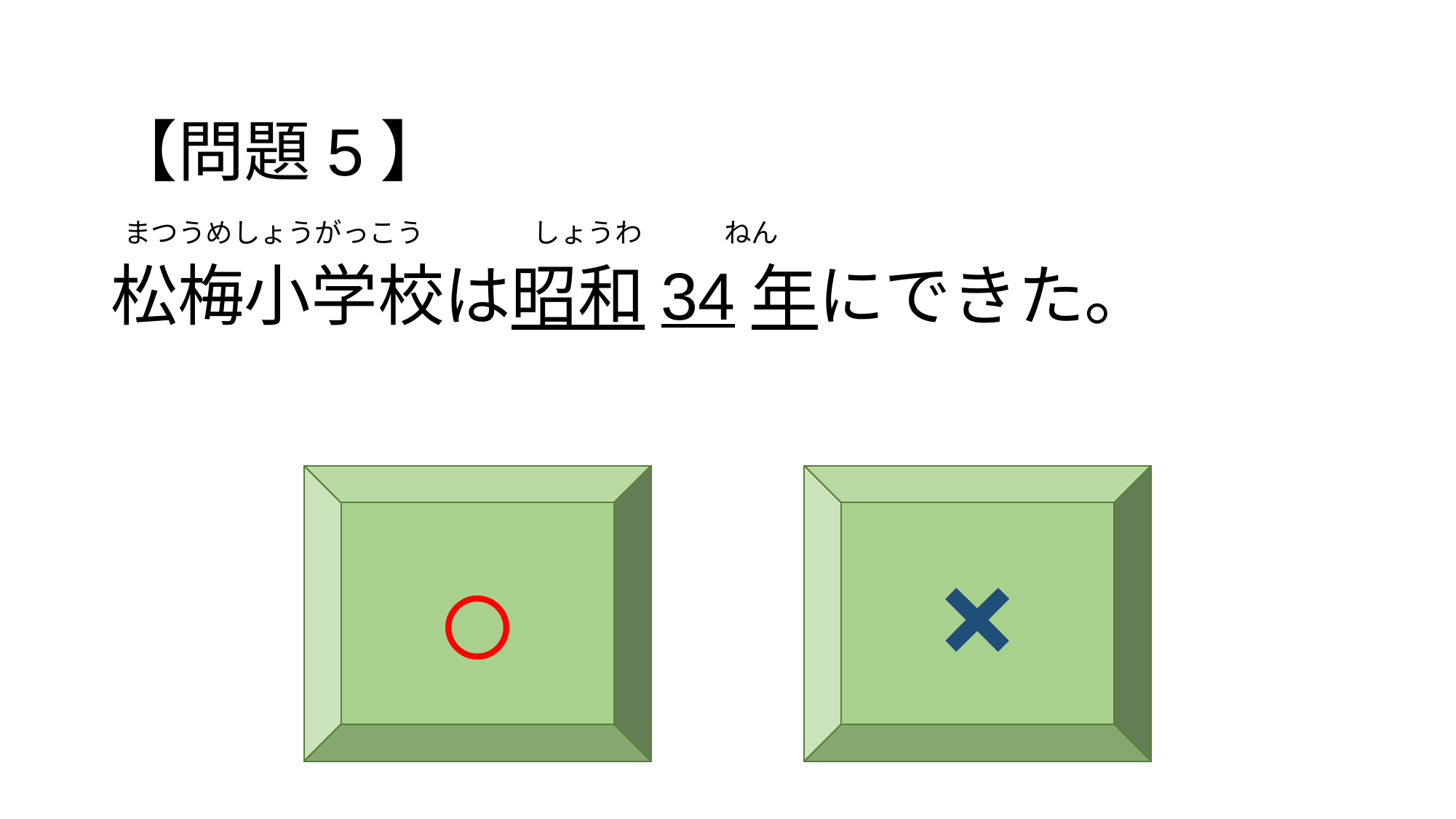

# 【問題5】 松梅小学校は昭和34年にできた。
　まつうめしょうがっこう　　　　しょうわ　　　ねん
○
×